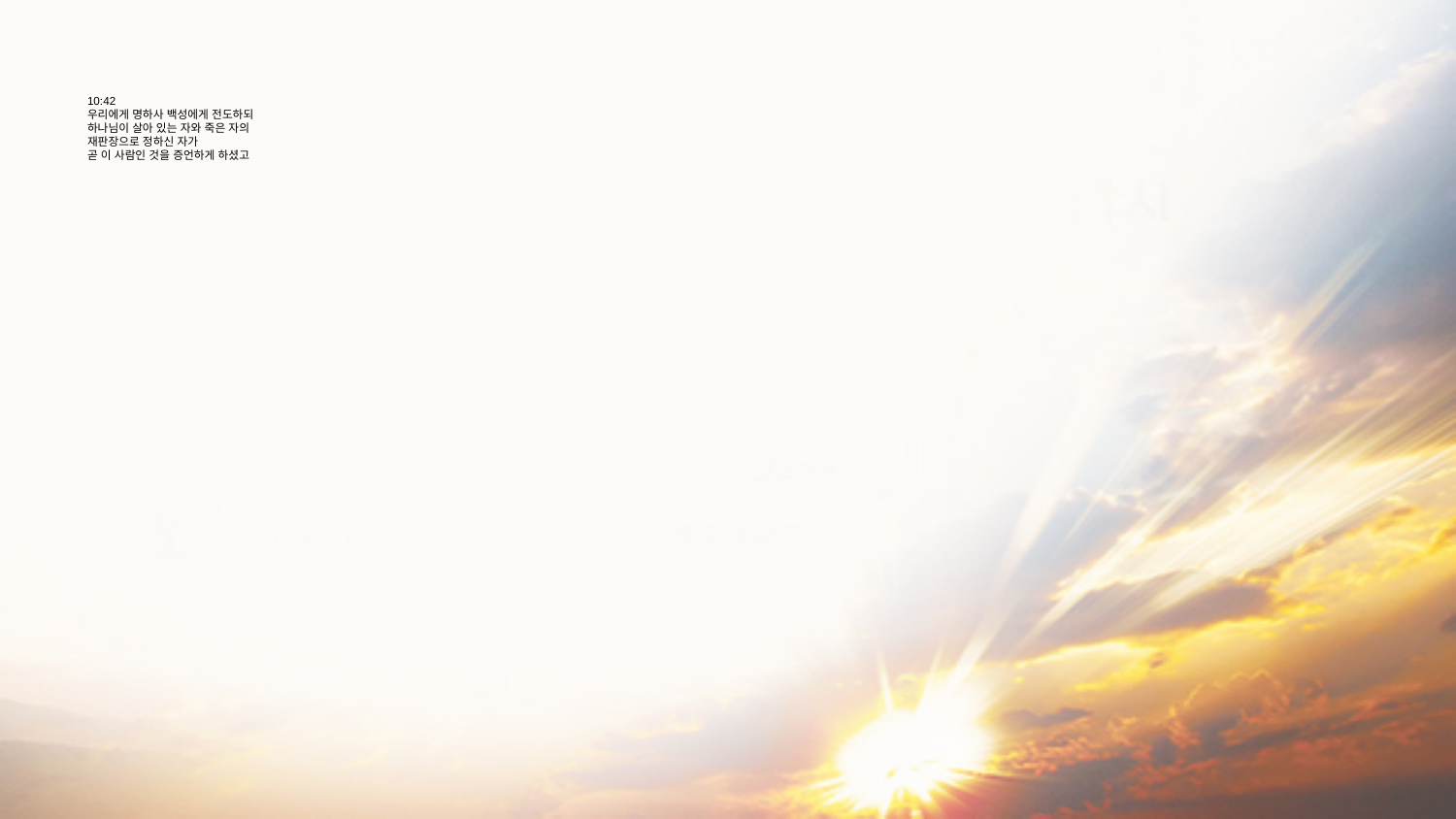

# 10:42 우리에게 명하사 백성에게 전도하되 하나님이 살아 있는 자와 죽은 자의 재판장으로 정하신 자가 곧 이 사람인 것을 증언하게 하셨고